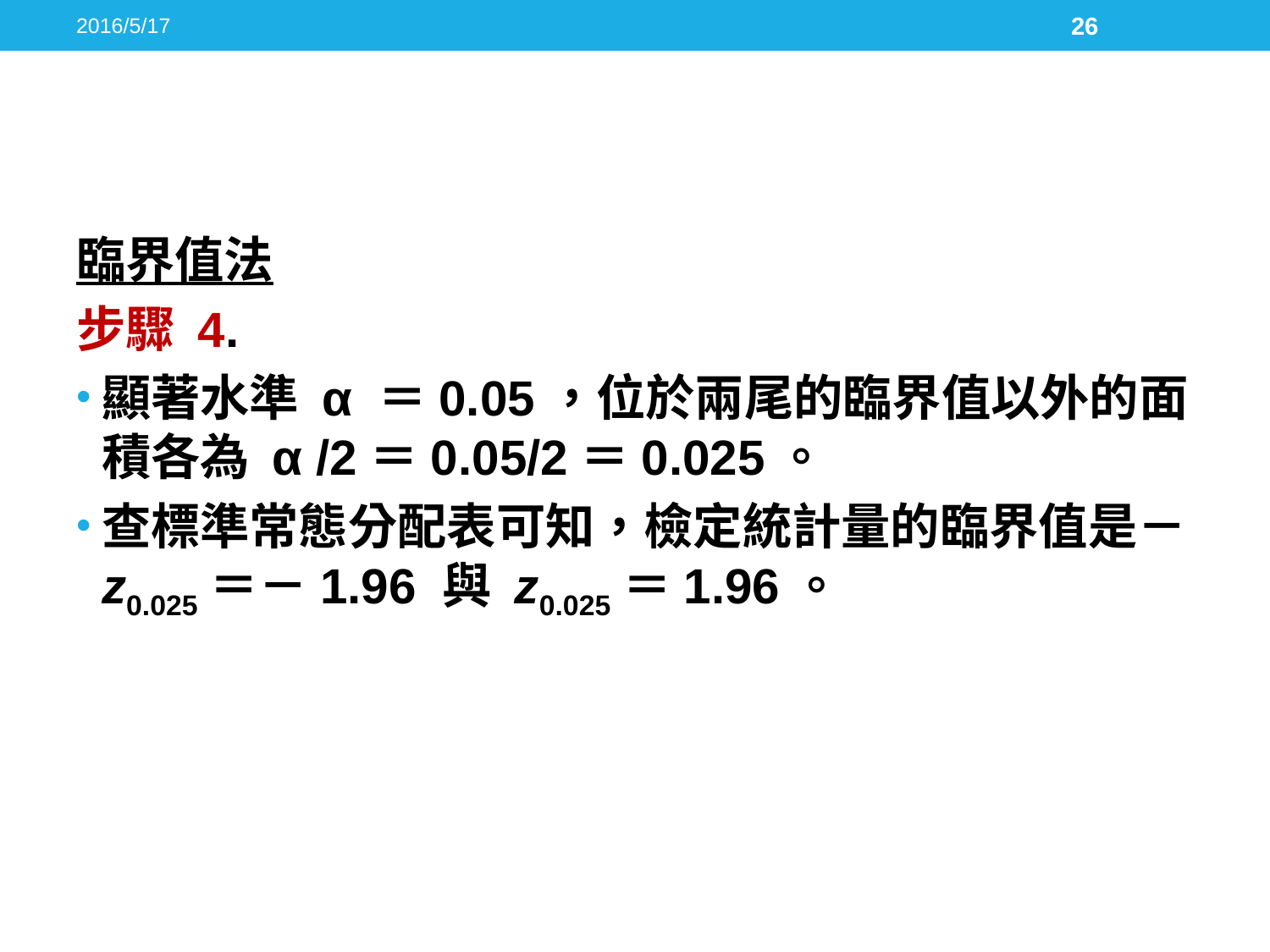

2016/5/17
26
#
臨界值法
步驟 4.
顯著水準 α ＝0.05，位於兩尾的臨界值以外的面積各為 α /2＝0.05/2＝0.025。
查標準常態分配表可知，檢定統計量的臨界值是－z0.025＝－1.96 與 z0.025＝1.96。